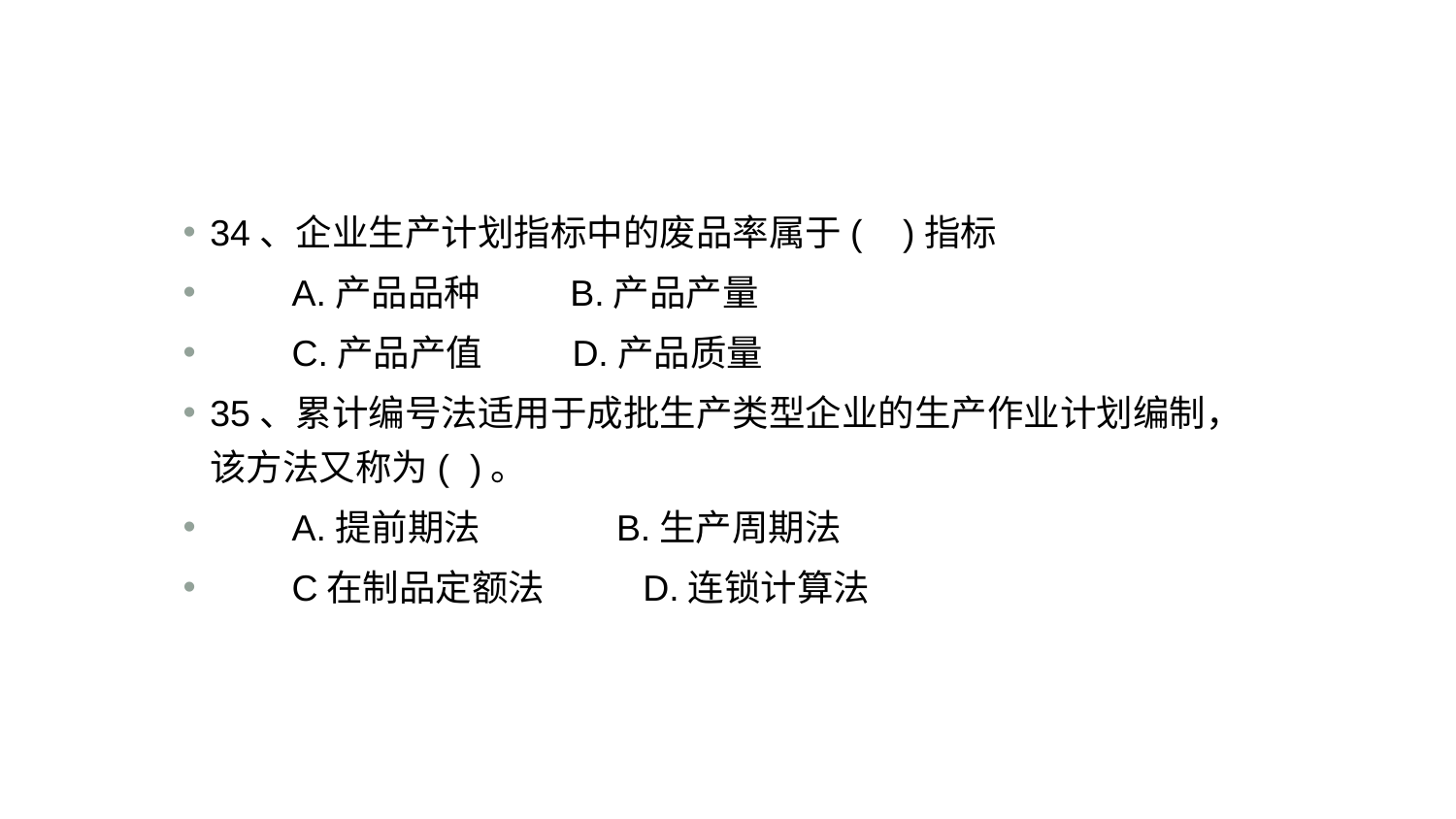

#
34、企业生产计划指标中的废品率属于(    )指标
　　A.产品品种 　　B.产品产量
　　C.产品产值 　　D.产品质量
35、累计编号法适用于成批生产类型企业的生产作业计划编制，该方法又称为(  )。
　　A.提前期法           　B.生产周期法
　　C在制品定额法  　　D.连锁计算法